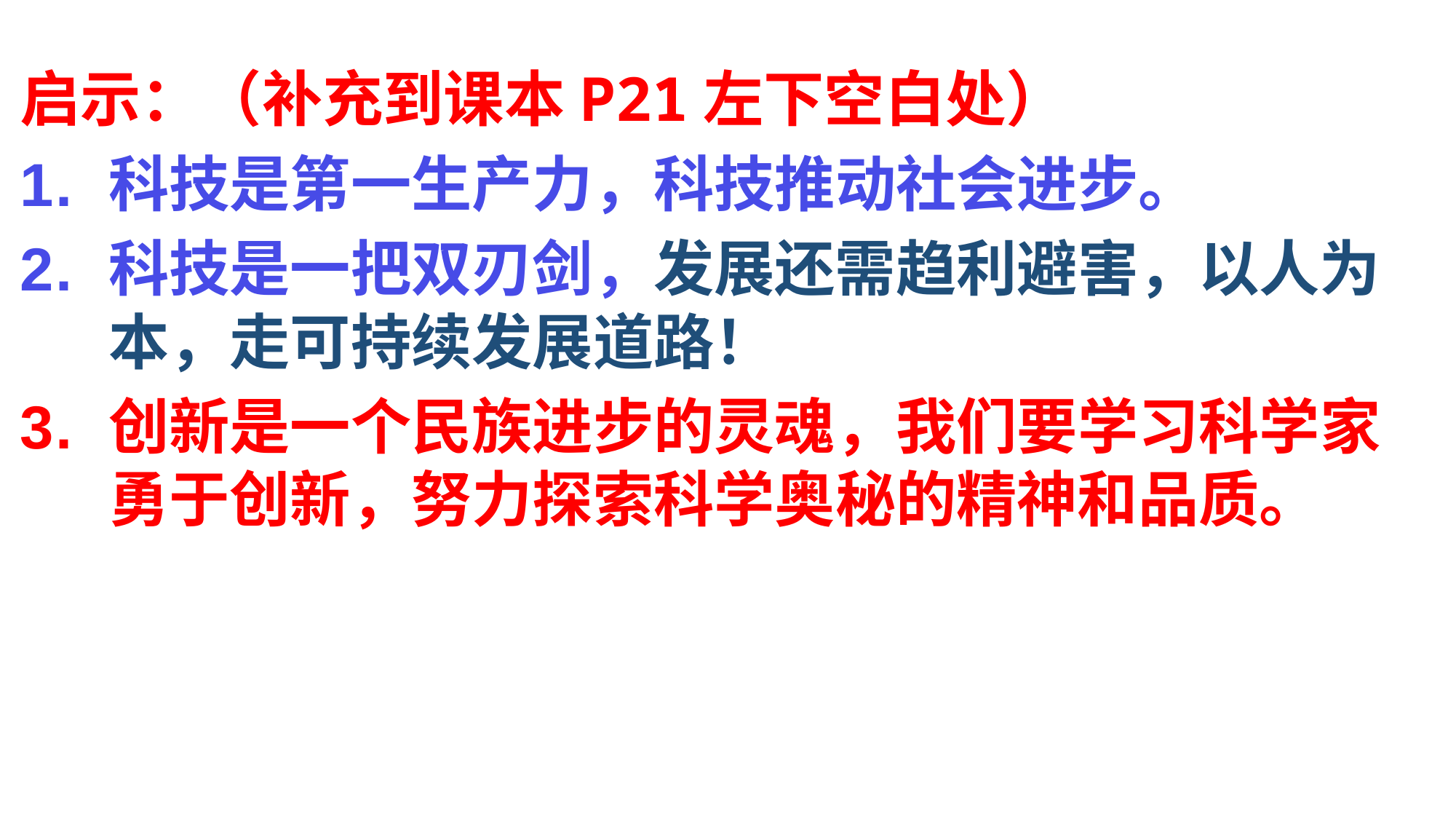

启示：（补充到课本P21左下空白处）
科技是第一生产力，科技推动社会进步。
科技是一把双刃剑，发展还需趋利避害，以人为本，走可持续发展道路！
创新是一个民族进步的灵魂，我们要学习科学家勇于创新，努力探索科学奥秘的精神和品质。